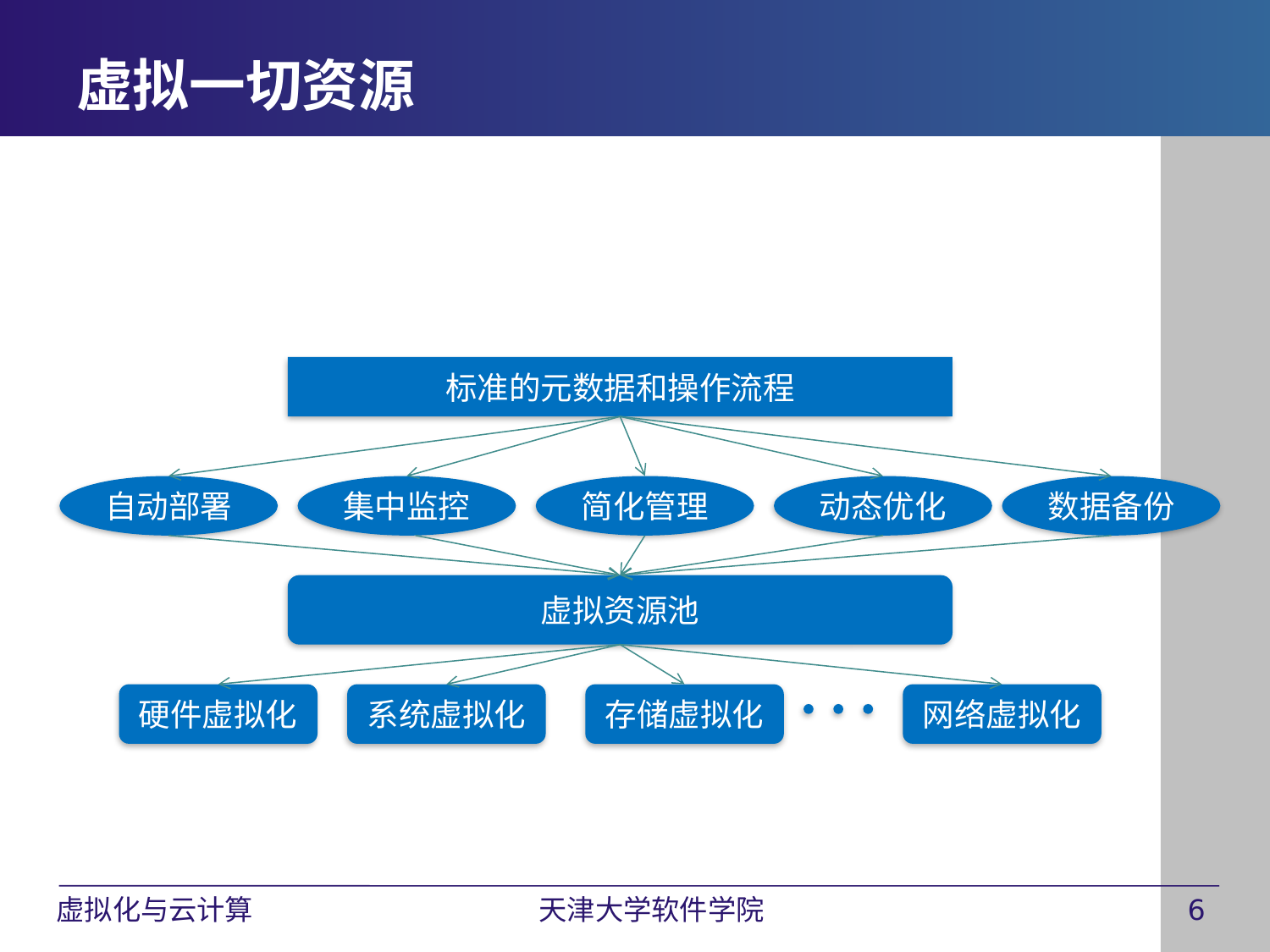

# 虚拟一切资源

标准的元数据和操作流程
自动部署
集中监控
简化管理
动态优化
数据备份
虚拟资源池
硬件虚拟化
系统虚拟化
存储虚拟化
网络虚拟化